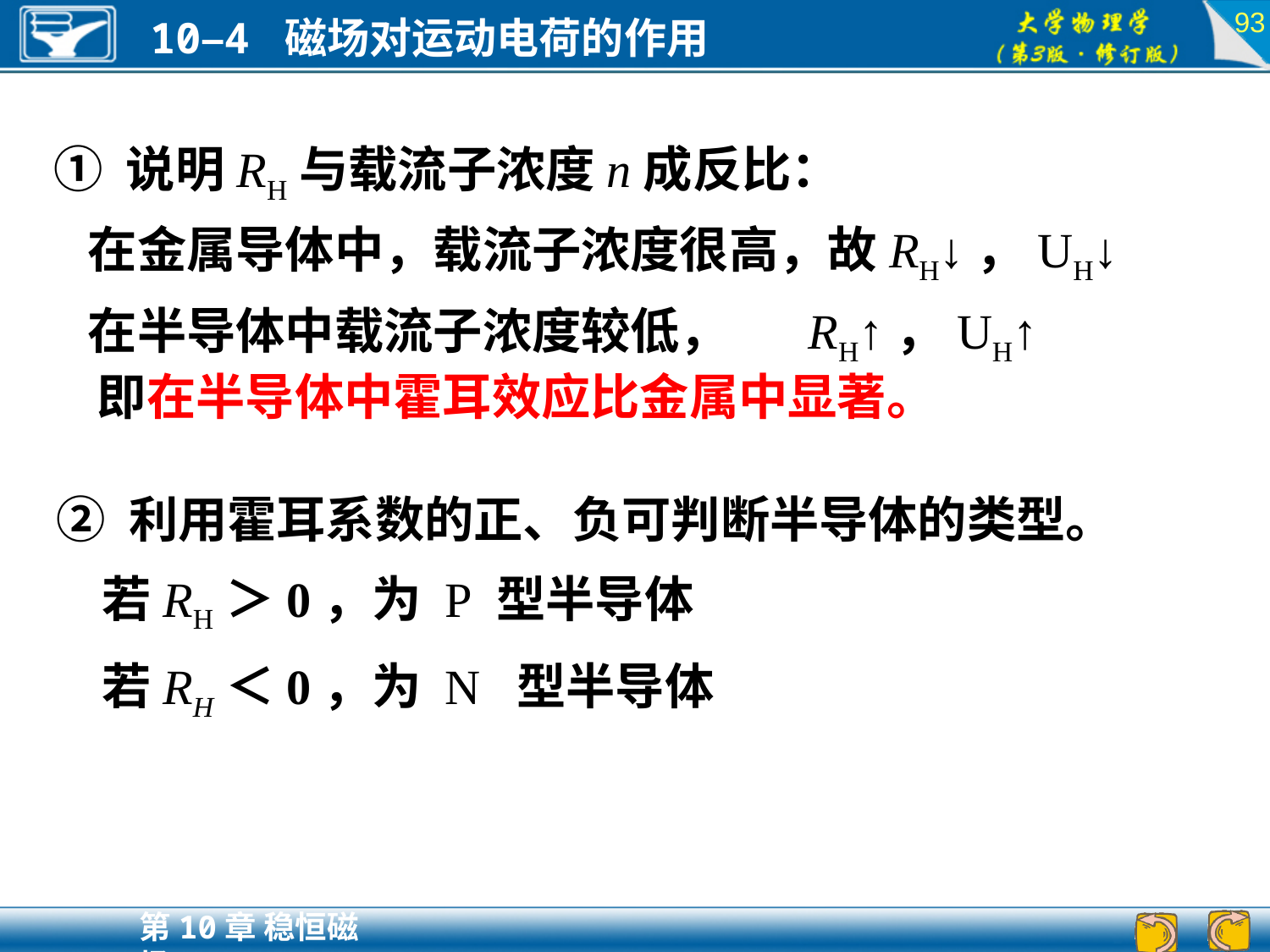

93
① 说明RH与载流子浓度n成反比：
  在金属导体中，载流子浓度很高，故RH↓，UH↓
  在半导体中载流子浓度较低，      RH↑，UH↑
即在半导体中霍耳效应比金属中显著。
② 利用霍耳系数的正、负可判断半导体的类型。
   若RH＞0，为 P 型半导体
   若RH＜0，为 N  型半导体